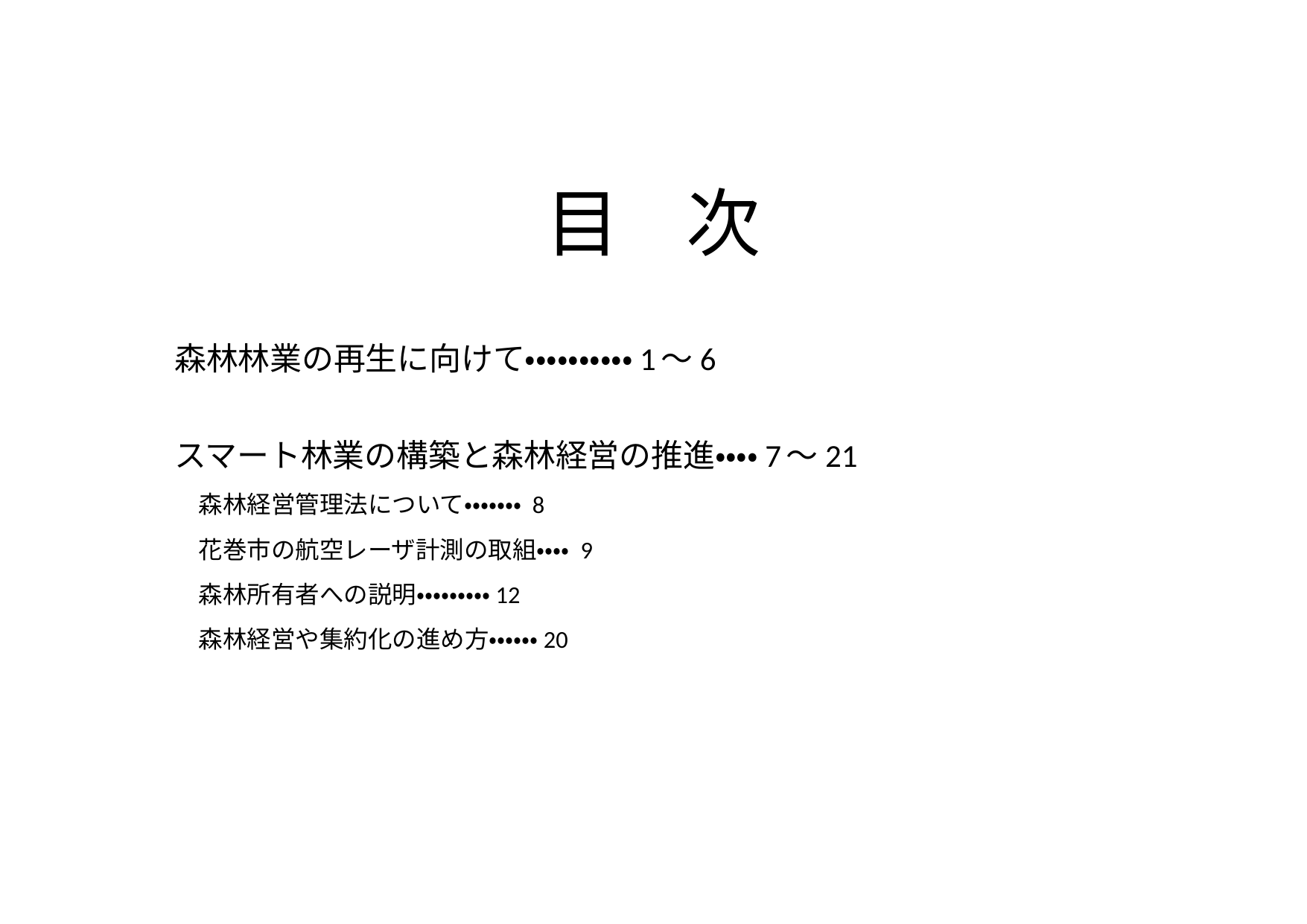

# 目    次
森林林業の再生に向けて・・・・・・・・・・1～6

スマート林業の構築と森林経営の推進・・・・7～21
　森林経営管理法について・・・・・・・ 8
　花巻市の航空レーザ計測の取組・・・・ 9
　森林所有者への説明・・・・・・・・・12
　森林経営や集約化の進め方・・・・・・20